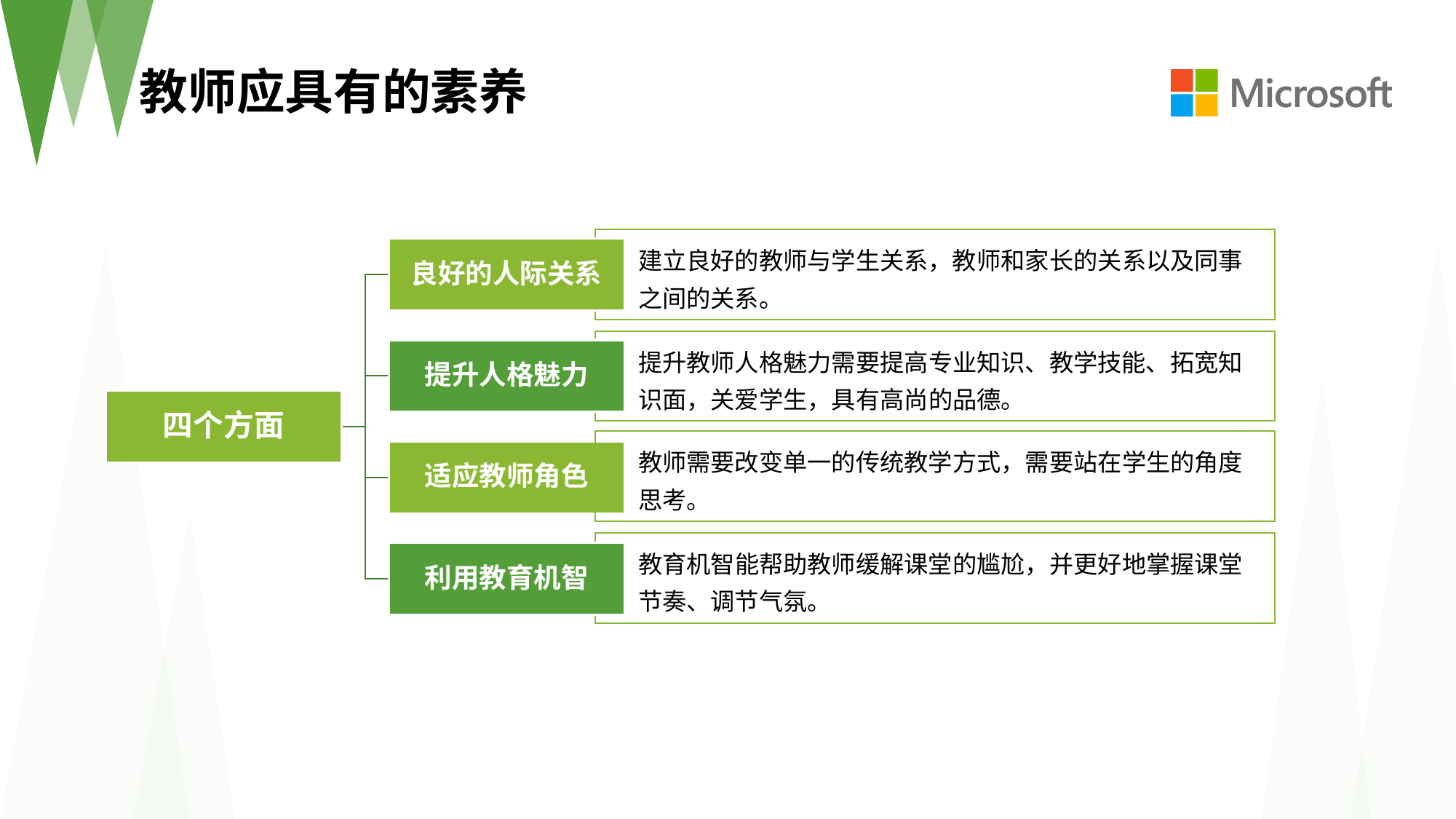

教师应具有的素养
四个方面
良好的人际关系
提升人格魅力
适应教师角色
利用教育机智
建立良好的教师与学生关系，教师和家长的关系以及同事之间的关系。

提升教师人格魅力需要提高专业知识、教学技能、拓宽知识面，关爱学生，具有高尚的品德。

教师需要改变单一的传统教学方式，需要站在学生的角度思考。

教育机智能帮助教师缓解课堂的尴尬，并更好地掌握课堂节奏、调节气氛。